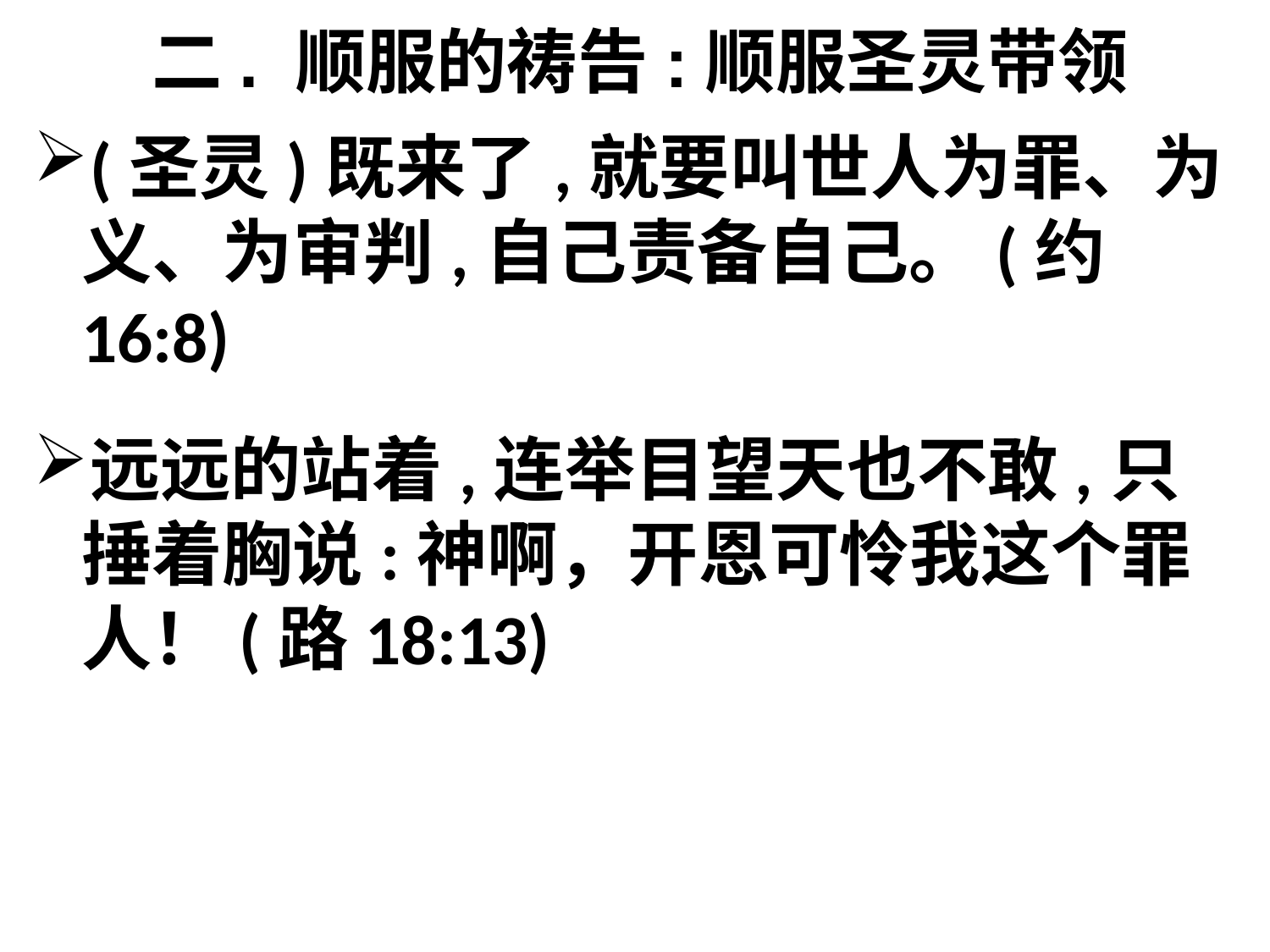

二. 顺服的祷告:顺服圣灵带领
(圣灵)既来了,就要叫世人为罪、为义、为审判,自己责备自己。(约16:8)

远远的站着,连举目望天也不敢,只捶着胸说:神啊，开恩可怜我这个罪人！(路18:13)